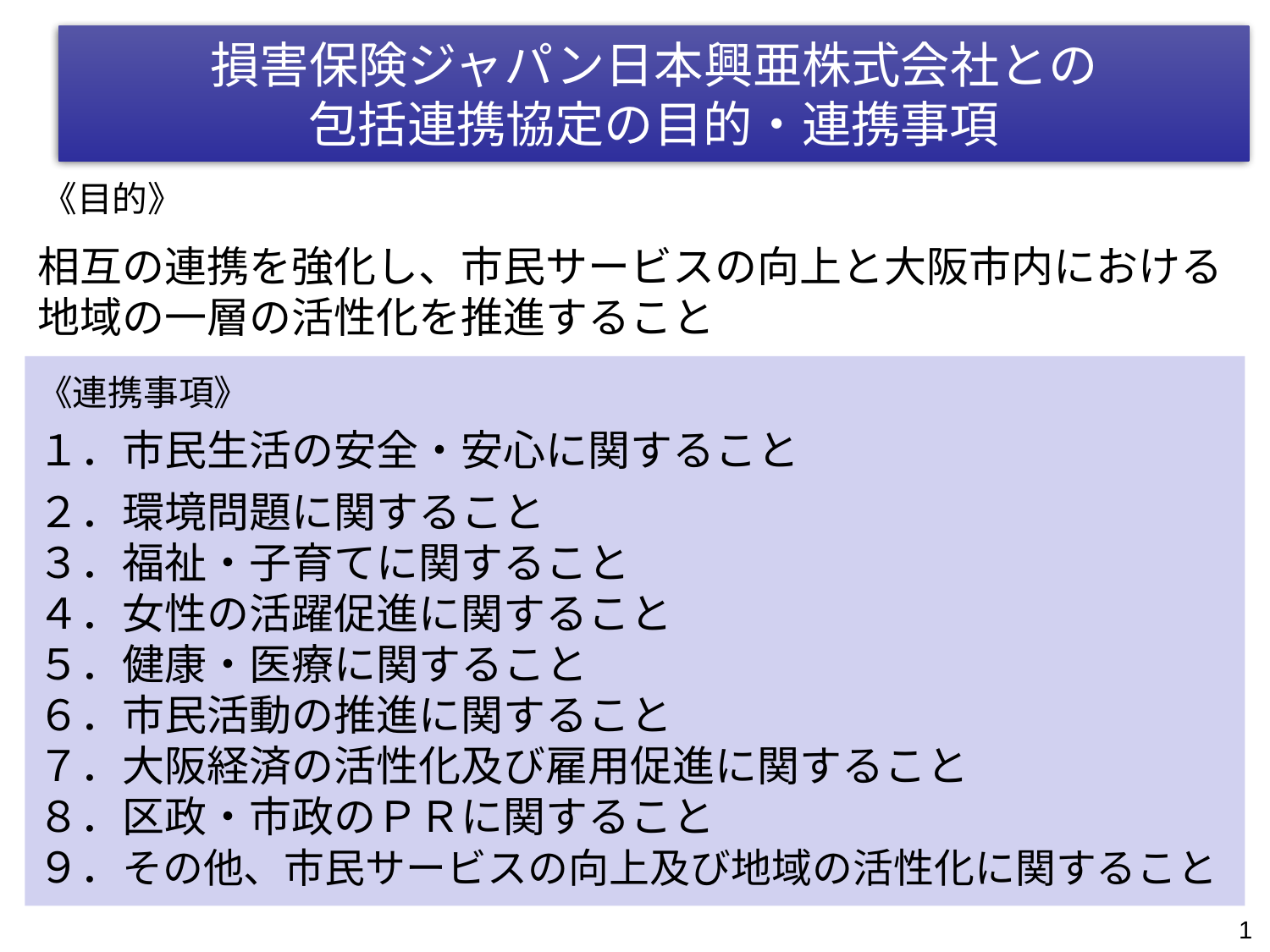

損害保険ジャパン日本興亜株式会社との
包括連携協定の目的・連携事項
《目的》
相互の連携を強化し、市民サービスの向上と大阪市内における
地域の一層の活性化を推進すること
《連携事項》
１．市民生活の安全・安心に関すること
２．環境問題に関すること
３．福祉・子育てに関すること
４．女性の活躍促進に関すること
５．健康・医療に関すること
６．市民活動の推進に関すること
７．大阪経済の活性化及び雇用促進に関すること
８．区政・市政のＰＲに関すること
９．その他、市民サービスの向上及び地域の活性化に関すること
1